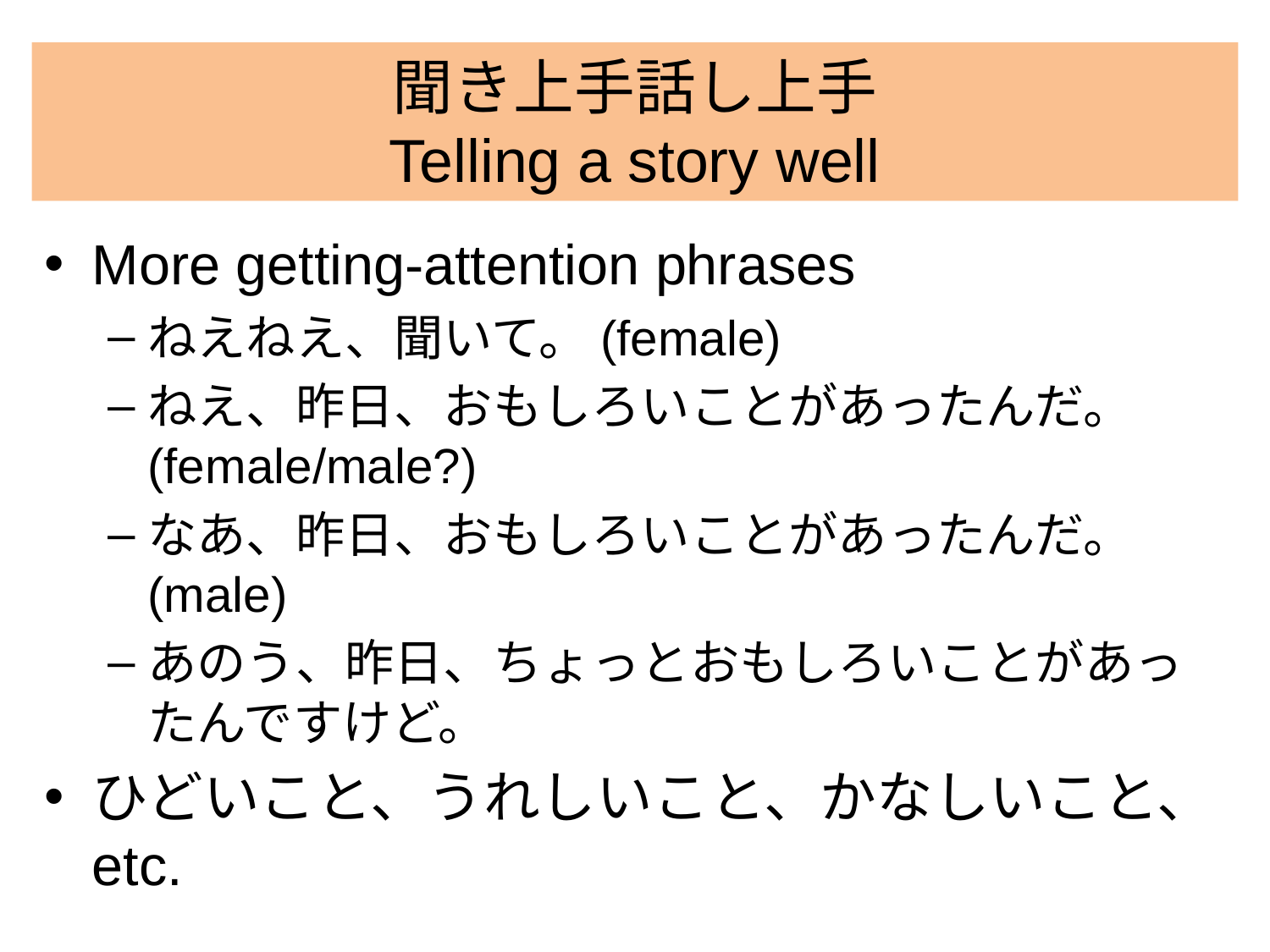

# 聞き上手話し上手 Telling a story well
More getting-attention phrases
ねえねえ、聞いて。(female)
ねえ、昨日、おもしろいことがあったんだ。(female/male?)
なあ、昨日、おもしろいことがあったんだ。(male)
あのう、昨日、ちょっとおもしろいことがあったんですけど。
ひどいこと、うれしいこと、かなしいこと、 etc.